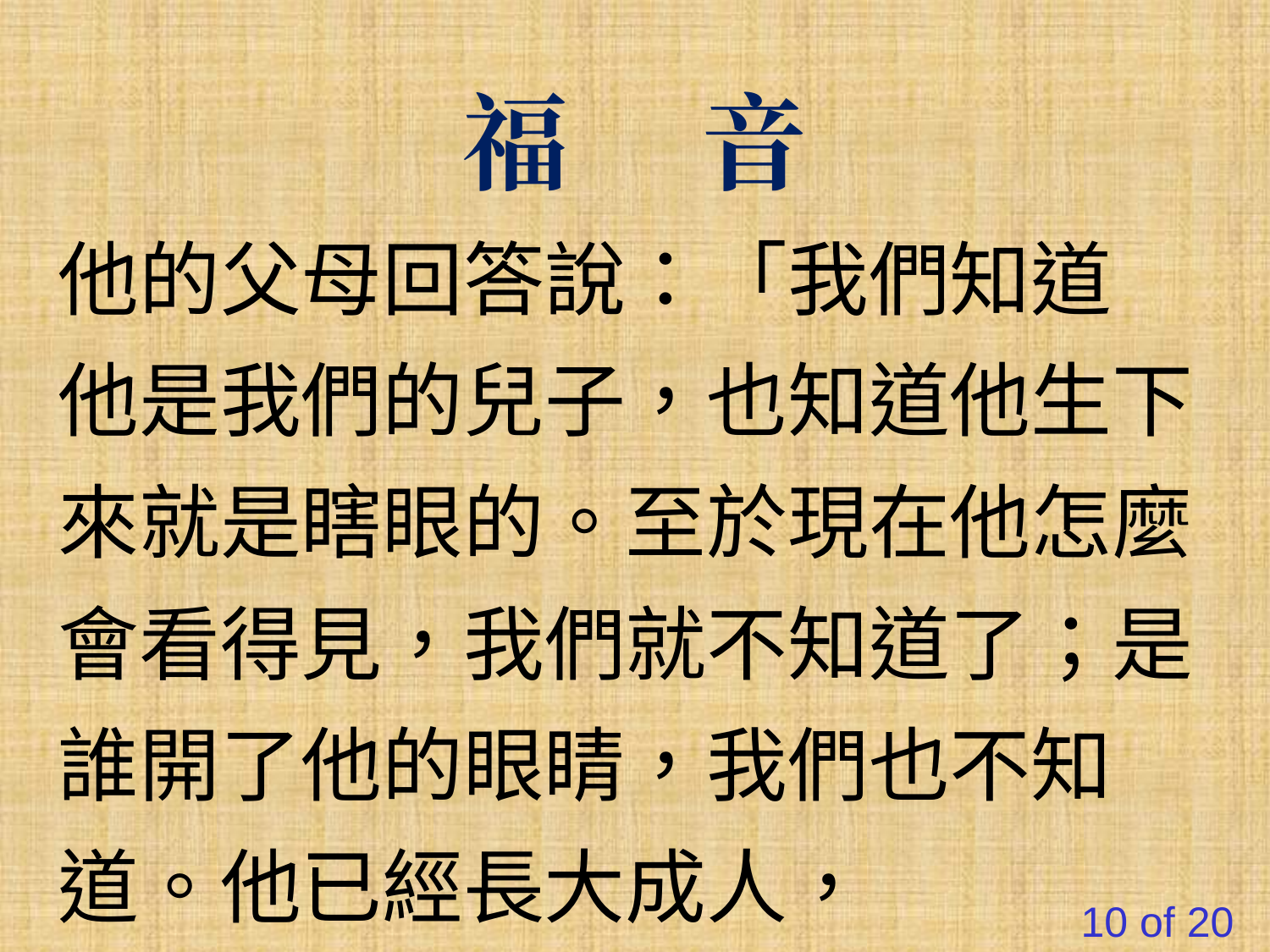

福     音
他的父母回答說：「我們知道
他是我們的兒子，也知道他生下來就是瞎眼的。至於現在他怎麼會看得見，我們就不知道了；是誰開了他的眼睛，我們也不知道。他已經長大成人，
10 of 20